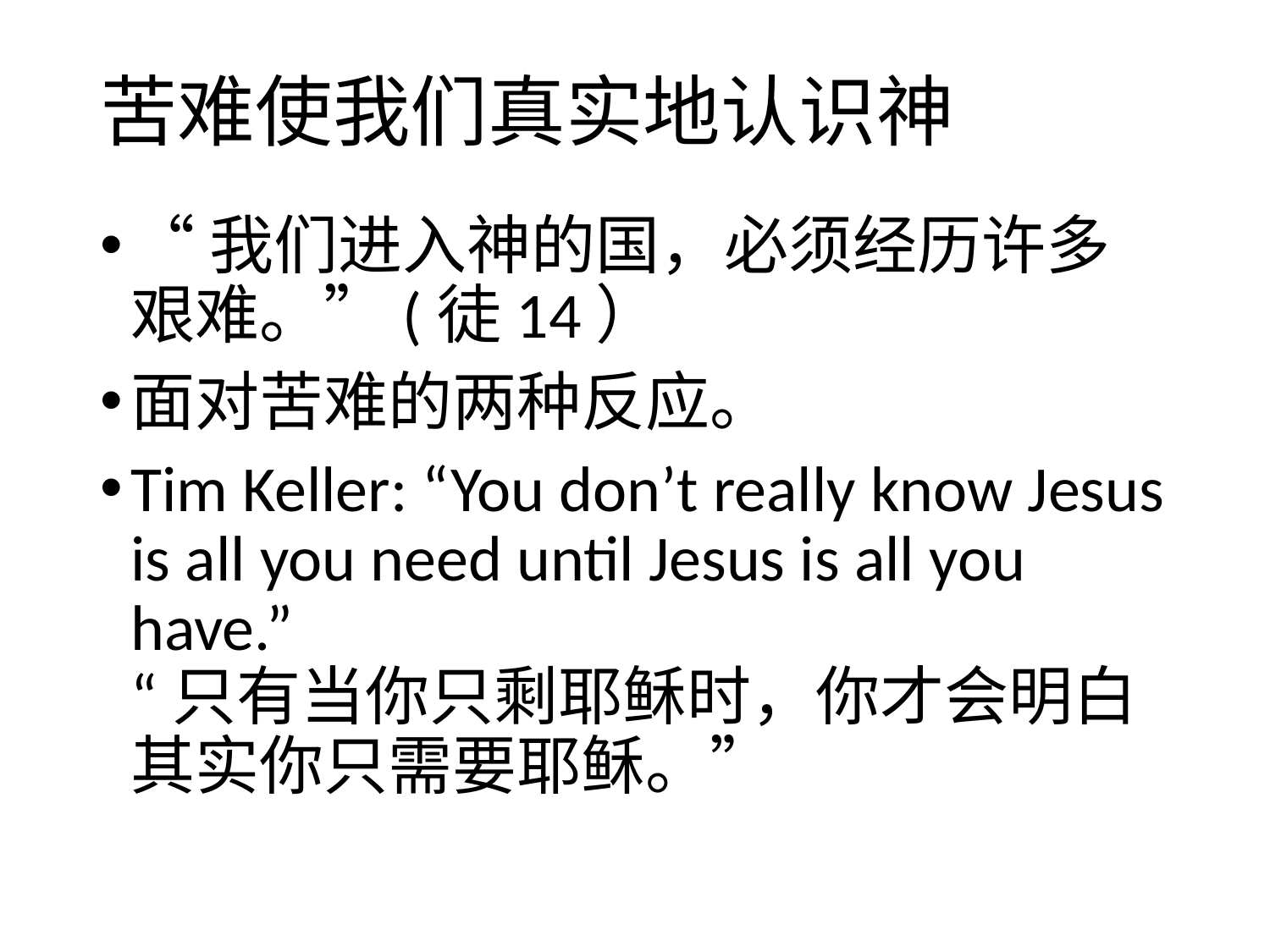

# 苦难使我们真实地认识神
“我们进入神的国，必须经历许多艰难。”(徒14）
面对苦难的两种反应。
Tim Keller: “You don’t really know Jesus is all you need until Jesus is all you have.”
“只有当你只剩耶稣时，你才会明白其实你只需要耶稣。”